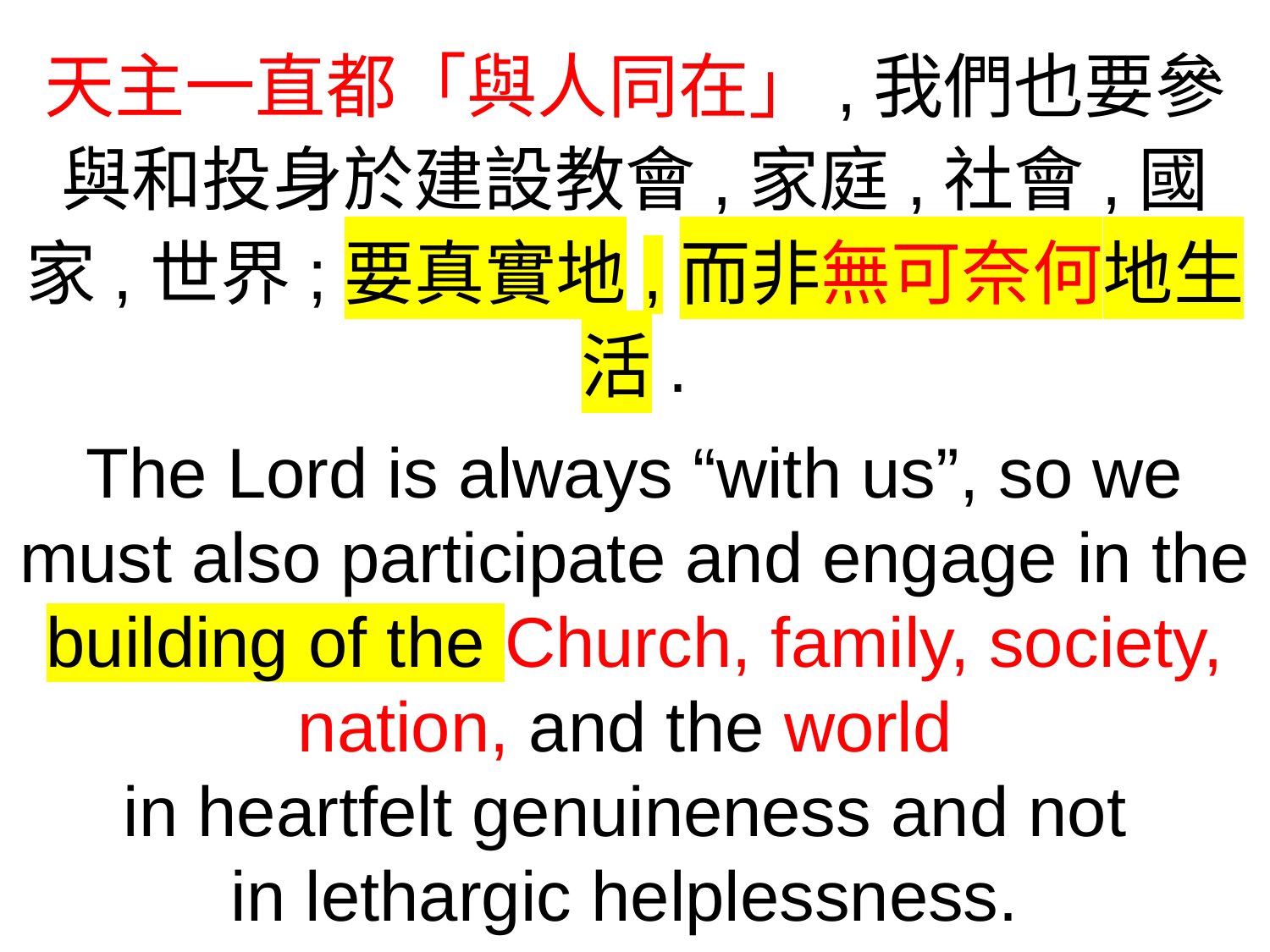

天主一直都「與人同在」,我們也要參與和投身於建設教會,家庭,社會,國家,世界;要真實地,而非無可奈何地生活.
The Lord is always “with us”, so we must also participate and engage in the building of the Church, family, society, nation, and the world
in heartfelt genuineness and not
in lethargic helplessness.